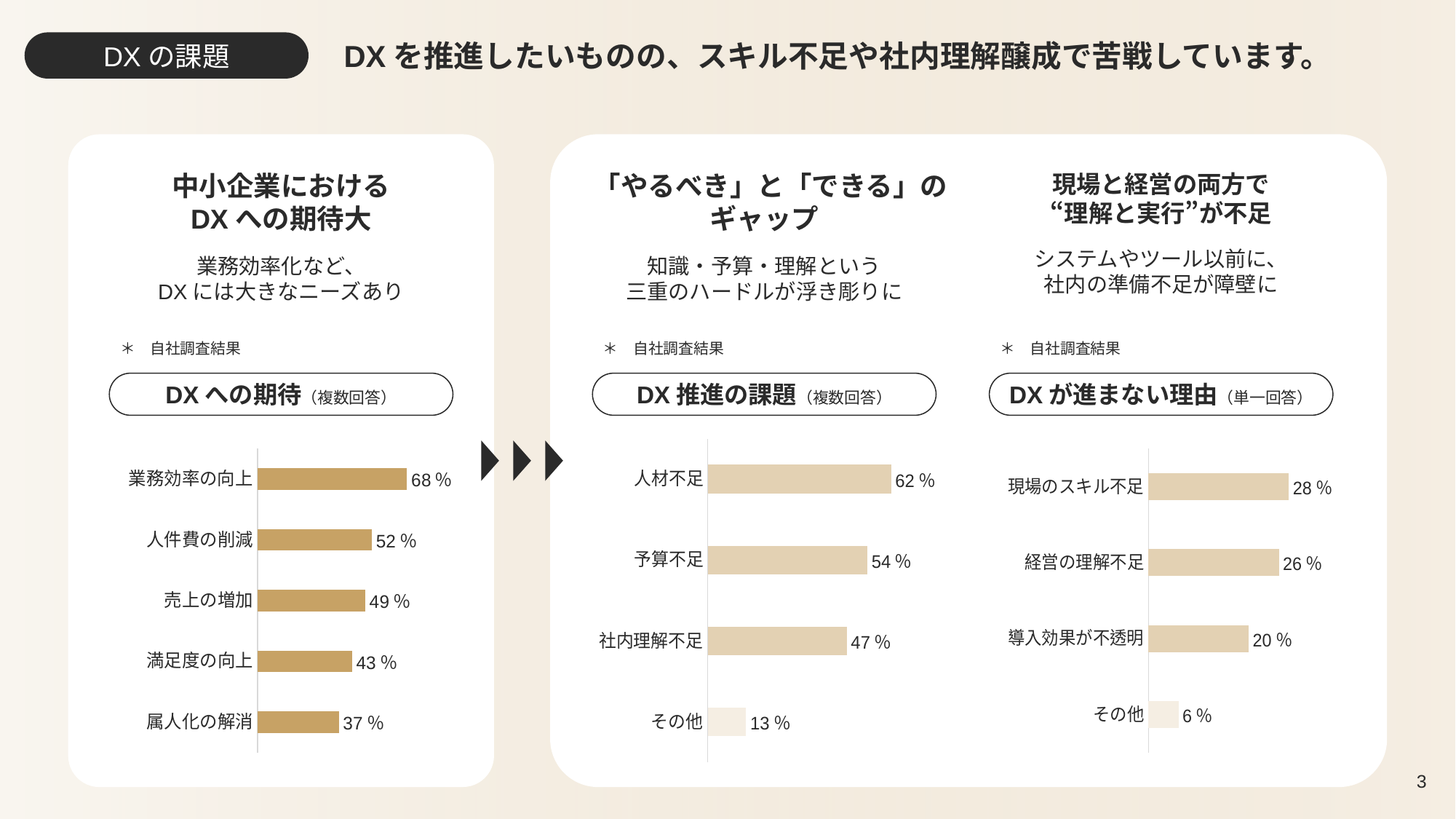

DXを推進したいものの、スキル不足や社内理解醸成で苦戦しています。
DXの課題
中小企業における
DXへの期待大
業務効率化など、
DXには大きなニーズあり
DXへの期待（複数回答）

### Chart

| Category | 系列 1 |
|---|---|
| 属人化の解消 | 37.0 |
| 満足度の向上 | 43.0 |
| 売上の増加 | 49.0 |
| 人件費の削減 | 52.0 |
| 業務効率の向上 | 68.0 |
＊　自社調査結果

 「やるべき」と「できる」の
ギャップ
知識・予算・理解という
三重のハードルが浮き彫りに
DX推進の課題（複数回答）

### Chart

| Category | 系列 1 |
|---|---|
| その他 | 13.0 |
| 社内理解不足 | 47.0 |
| 予算不足 | 54.0 |
| 人材不足 | 62.0 |
現場と経営の両方で
“理解と実行”が不足
システムやツール以前に、
社内の準備不足が障壁に
DXが進まない理由（単一回答）

### Chart

| Category | 系列 1 |
|---|---|
| その他 | 6.0 |
| 導入効果が不透明 | 20.0 |
| 経営の理解不足 | 26.0 |
| 現場のスキル不足 | 28.0 |
＊　自社調査結果
＊　自社調査結果

3